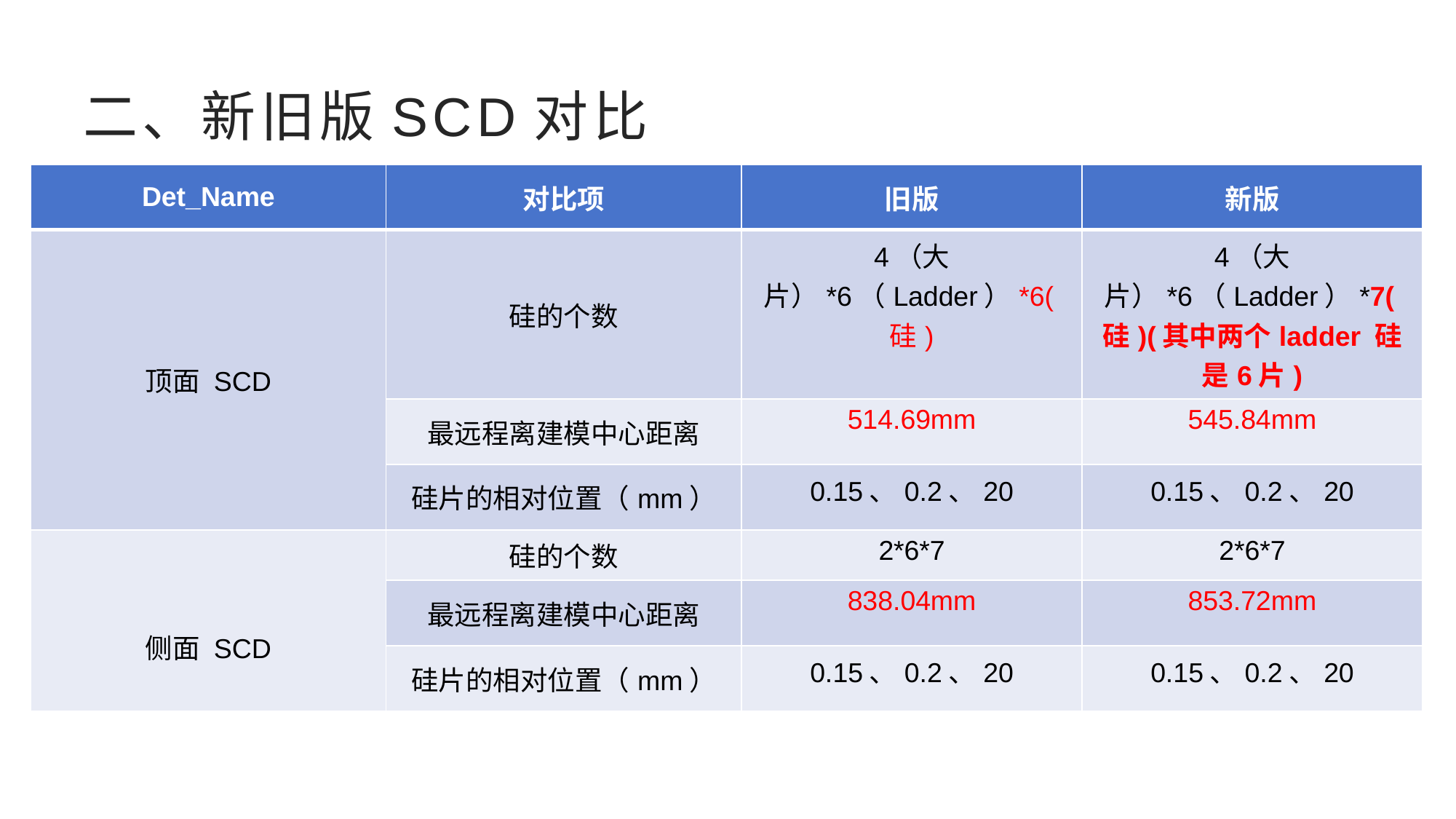

# 二、新旧版SCD对比
| Det\_Name | 对比项 | 旧版 | 新版 |
| --- | --- | --- | --- |
| 顶面 SCD | 硅的个数 | 4（大片）\*6（Ladder）\*6(硅) | 4（大片）\*6（Ladder）\*7(硅)(其中两个ladder 硅是6片) |
|  | 最远程离建模中心距离 | 514.69mm | 545.84mm |
|  | 硅片的相对位置（mm） | 0.15、0.2、20 | 0.15、0.2、20 |
| 侧面 SCD | 硅的个数 | 2\*6\*7 | 2\*6\*7 |
|  | 最远程离建模中心距离 | 838.04mm | 853.72mm |
|  | 硅片的相对位置（mm） | 0.15、0.2、20 | 0.15、0.2、20 |